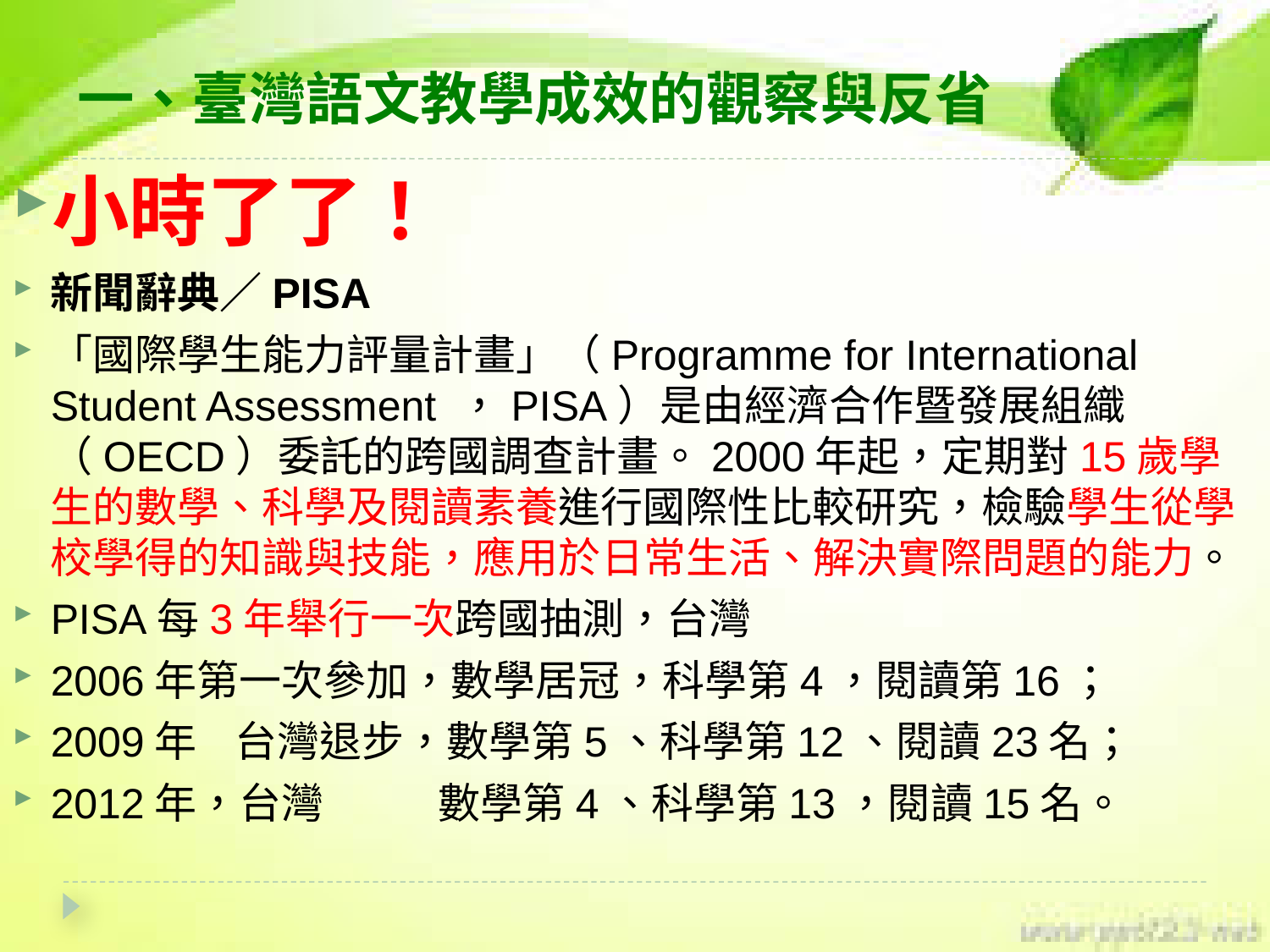

# 一、臺灣語文教學成效的觀察與反省

小時了了！
新聞辭典／PISA
「國際學生能力評量計畫」（Programme for International Student Assessment ，PISA）是由經濟合作暨發展組織（OECD）委託的跨國調查計畫。2000年起，定期對15歲學生的數學、科學及閱讀素養進行國際性比較研究，檢驗學生從學校學得的知識與技能，應用於日常生活、解決實際問題的能力。
PISA每3年舉行一次跨國抽測，台灣
2006年第一次參加，數學居冠，科學第4，閱讀第16；
2009年    台灣退步，數學第5、科學第12、閱讀23名；
2012年，台灣            數學第4、科學第13，閱讀15名。